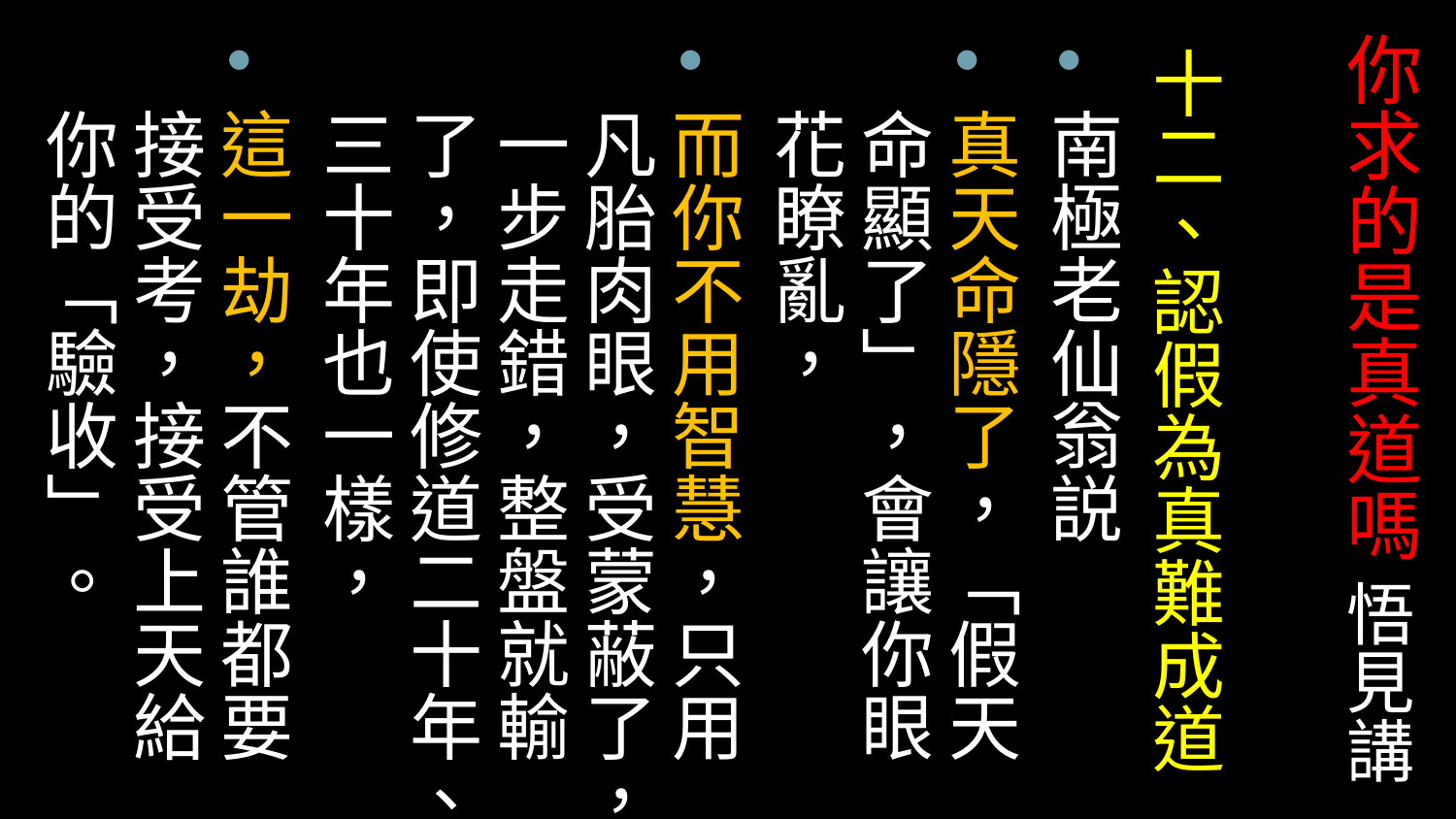

# 你求的是真道嗎 悟見講
十二、認假為真難成道
南極老仙翁説
真天命隱了，「假天命顯了」，會讓你眼花瞭亂，
而你不用智慧，只用凡胎肉眼，受蒙蔽了，一步走錯，整盤就輸了，即使修道二十年、三十年也一樣，
這一劫，不管誰都要接受考，接受上天給你的「驗收」。